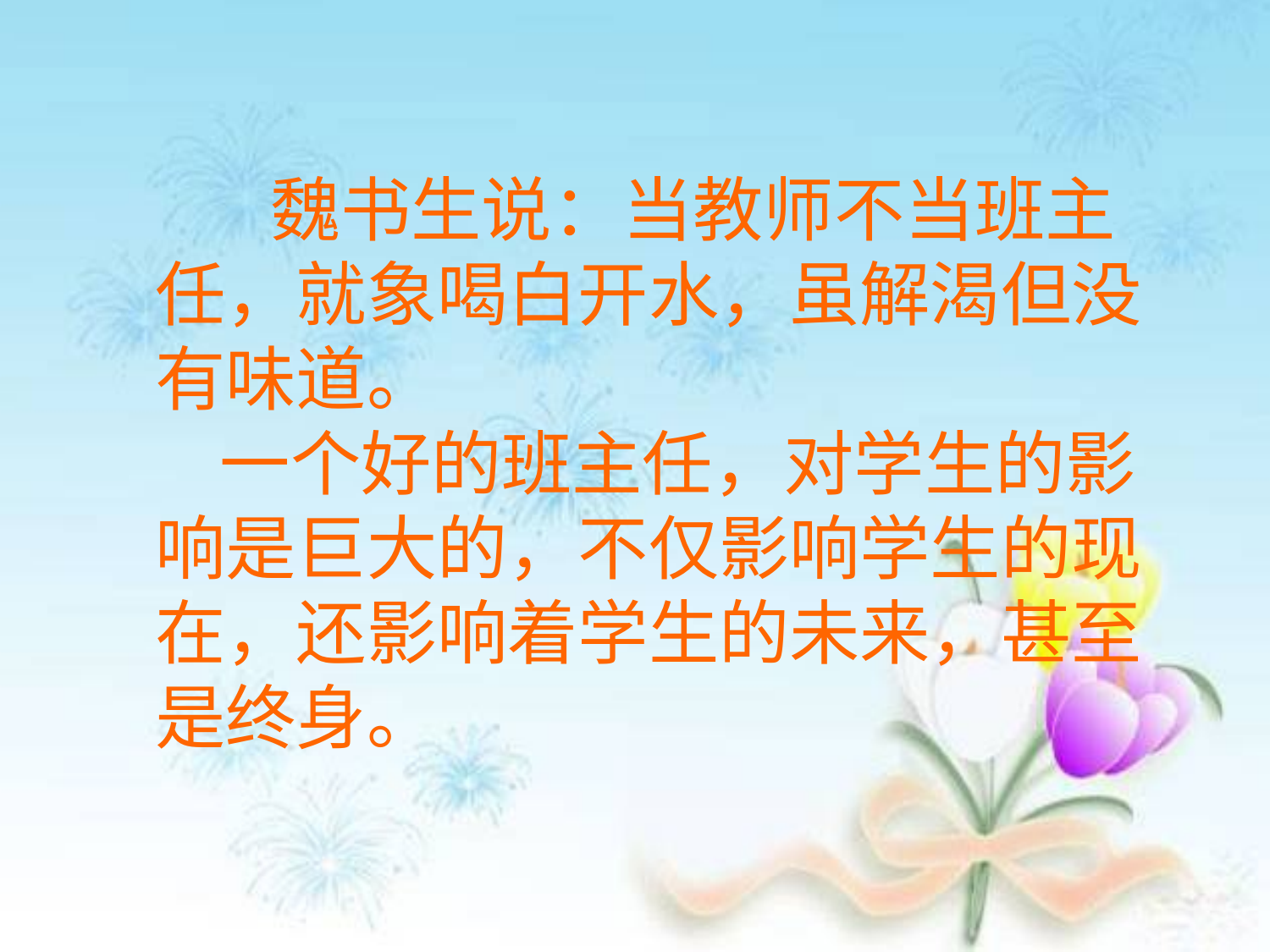

#
                魏书生说：当教师不当班主任，就象喝白开水，虽解渴但没有味道。
      一个好的班主任，对学生的影响是巨大的，不仅影响学生的现在，还影响着学生的未来，甚至是终身。